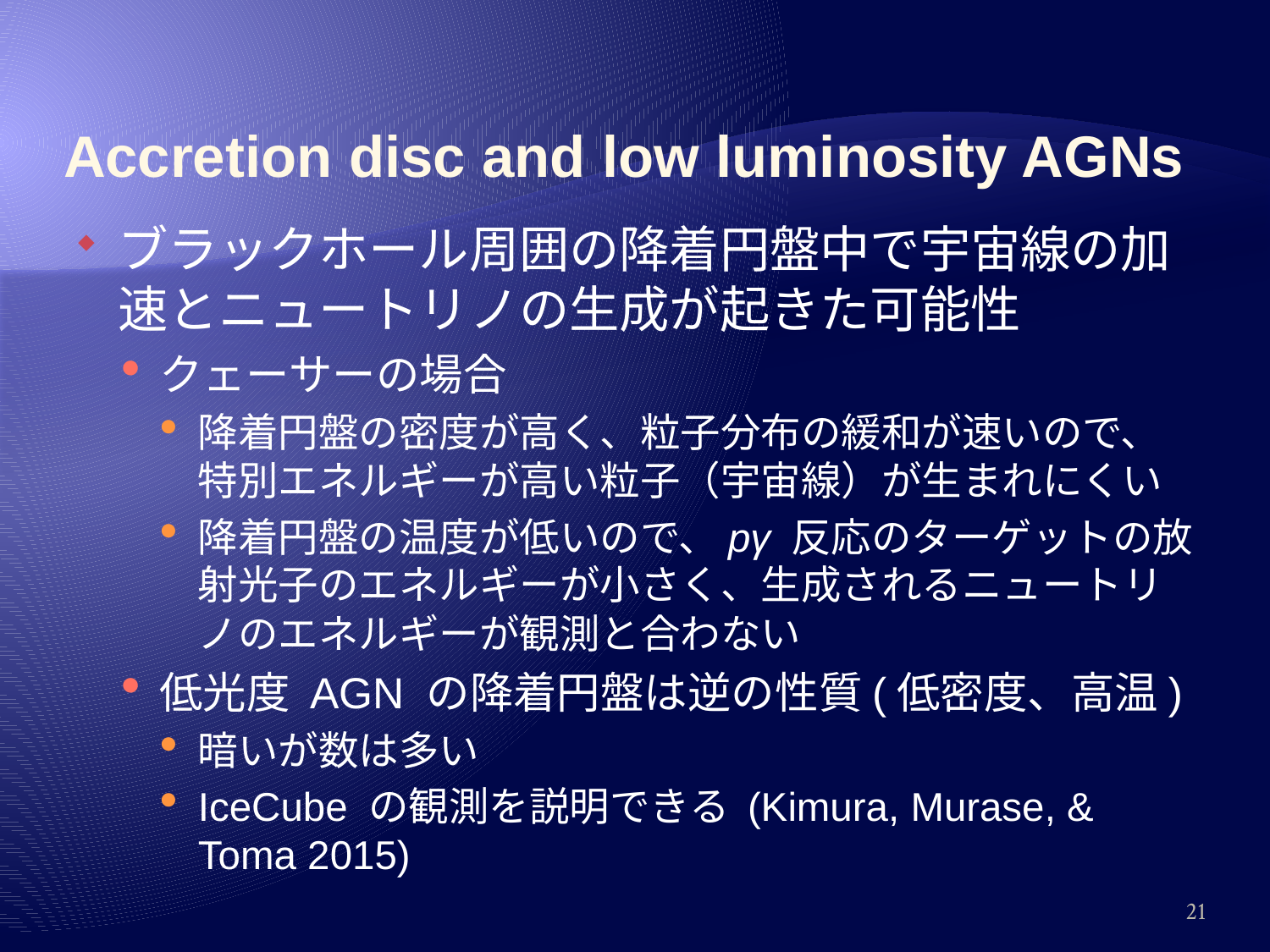

# Accretion disc and low luminosity AGNs
ブラックホール周囲の降着円盤中で宇宙線の加速とニュートリノの生成が起きた可能性
クェーサーの場合
降着円盤の密度が高く、粒子分布の緩和が速いので、特別エネルギーが高い粒子（宇宙線）が生まれにくい
降着円盤の温度が低いので、pγ 反応のターゲットの放射光子のエネルギーが小さく、生成されるニュートリノのエネルギーが観測と合わない
低光度 AGN の降着円盤は逆の性質(低密度、高温)
暗いが数は多い
IceCube の観測を説明できる (Kimura, Murase, & Toma 2015)
21